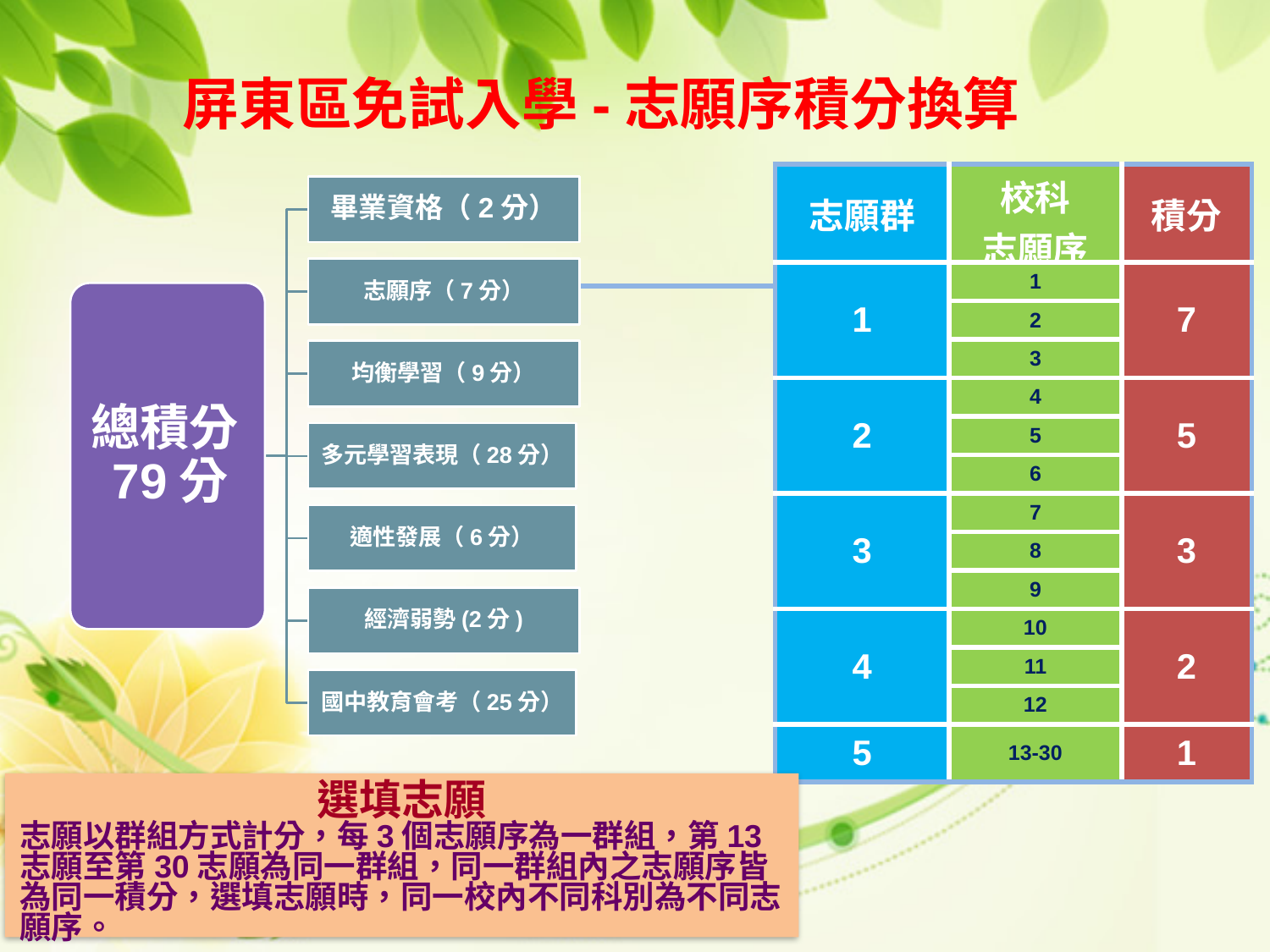

屏東區免試入學-志願序積分換算
| 志願群 | 校科 志願序 | 積分 |
| --- | --- | --- |
| 1 | 1 | 7 |
|  | 2 |  |
|  | 3 |  |
| 2 | 4 | 5 |
|  | 5 |  |
|  | 6 |  |
| 3 | 7 | 3 |
|  | 8 |  |
|  | 9 |  |
| 4 | 10 | 2 |
|  | 11 |  |
|  | 12 |  |
| 5 | 13-30 | 1 |

總積分79分
畢業資格（2分）
志願序（7分）
均衡學習（9分）
多元學習表現（28分）
適性發展（6分）
經濟弱勢(2分)
國中教育會考（25分）

選填志願
志願以群組方式計分，每3個志願序為一群組，第13志願至第30志願為同一群組，同一群組內之志願序皆為同一積分，選填志願時，同一校內不同科別為不同志願序。